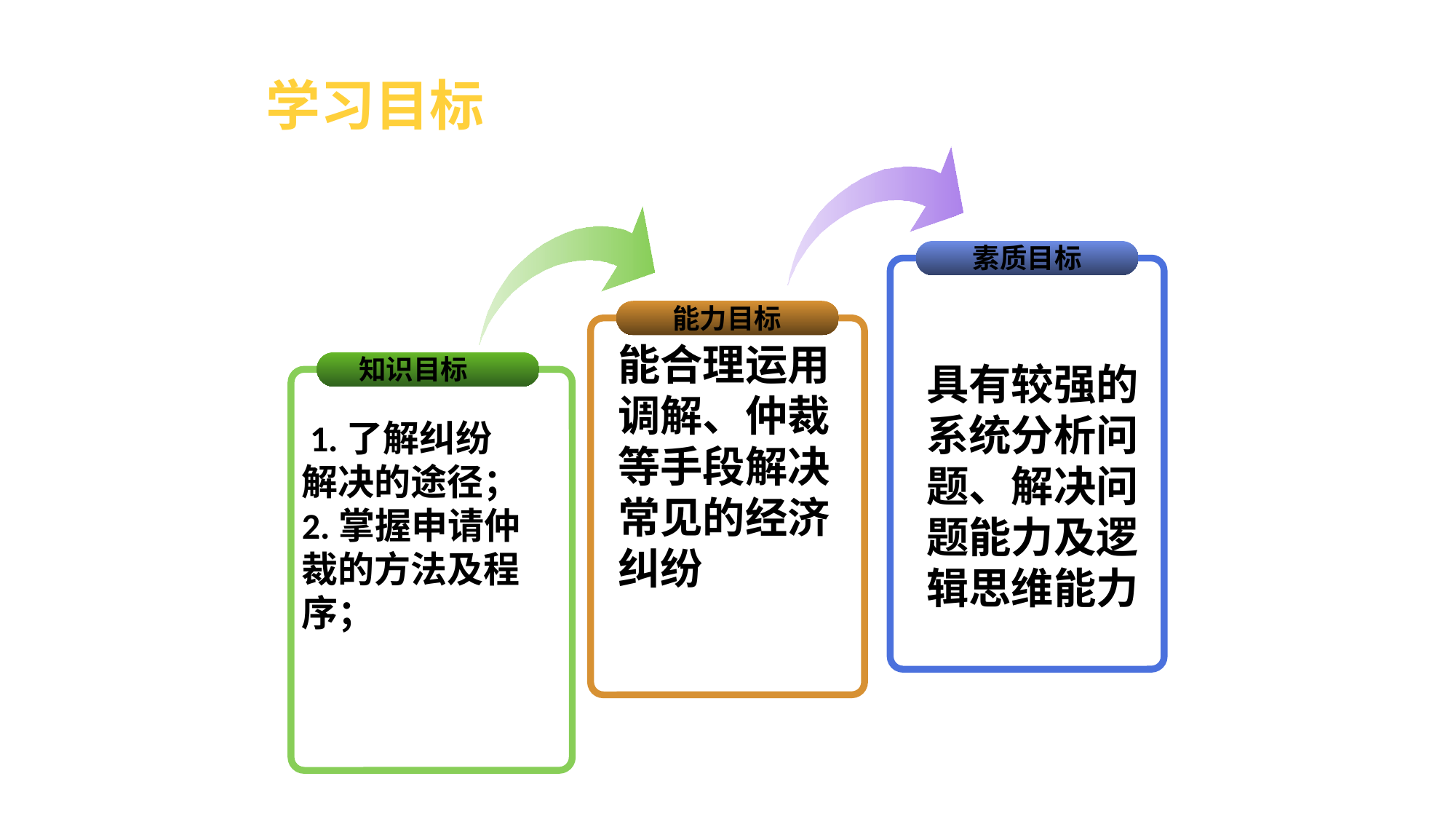

# 学习目标

素质目标

能力目标

具有较强的系统分析问题、解决问题能力及逻辑思维能力

能合理运用调解、仲裁等手段解决常见的经济纠纷
知识目标

 1.了解纠纷解决的途径；2.掌握申请仲裁的方法及程序；